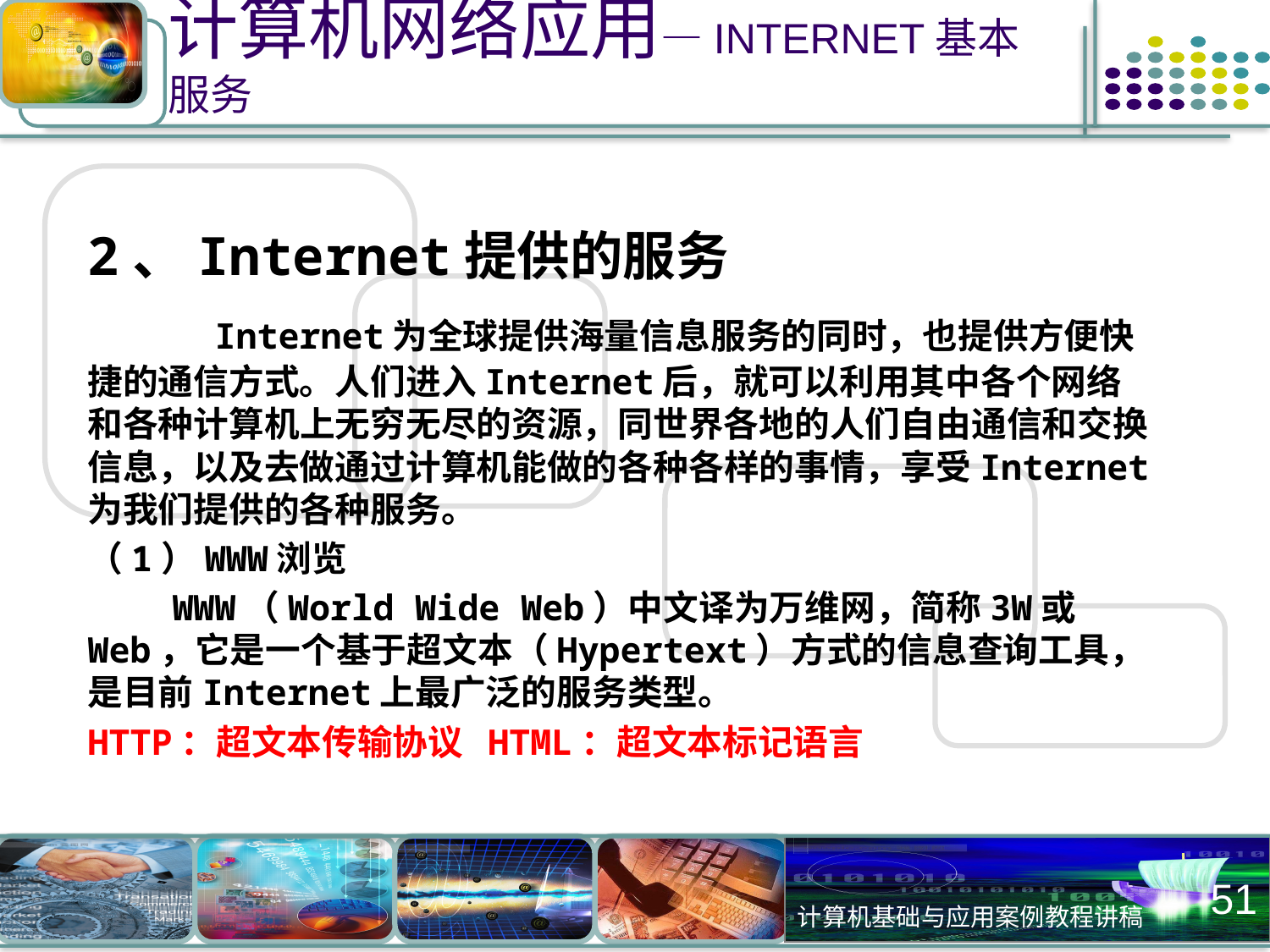

# 计算机网络应用—INTERNET基本服务
2、Internet提供的服务
    Internet为全球提供海量信息服务的同时，也提供方便快捷的通信方式。人们进入Internet后，就可以利用其中各个网络和各种计算机上无穷无尽的资源，同世界各地的人们自由通信和交换信息，以及去做通过计算机能做的各种各样的事情，享受Internet为我们提供的各种服务。
（1）WWW浏览
    WWW（World Wide Web）中文译为万维网，简称3W或Web，它是一个基于超文本（Hypertext）方式的信息查询工具，是目前Internet上最广泛的服务类型。
HTTP：超文本传输协议  HTML：超文本标记语言

51